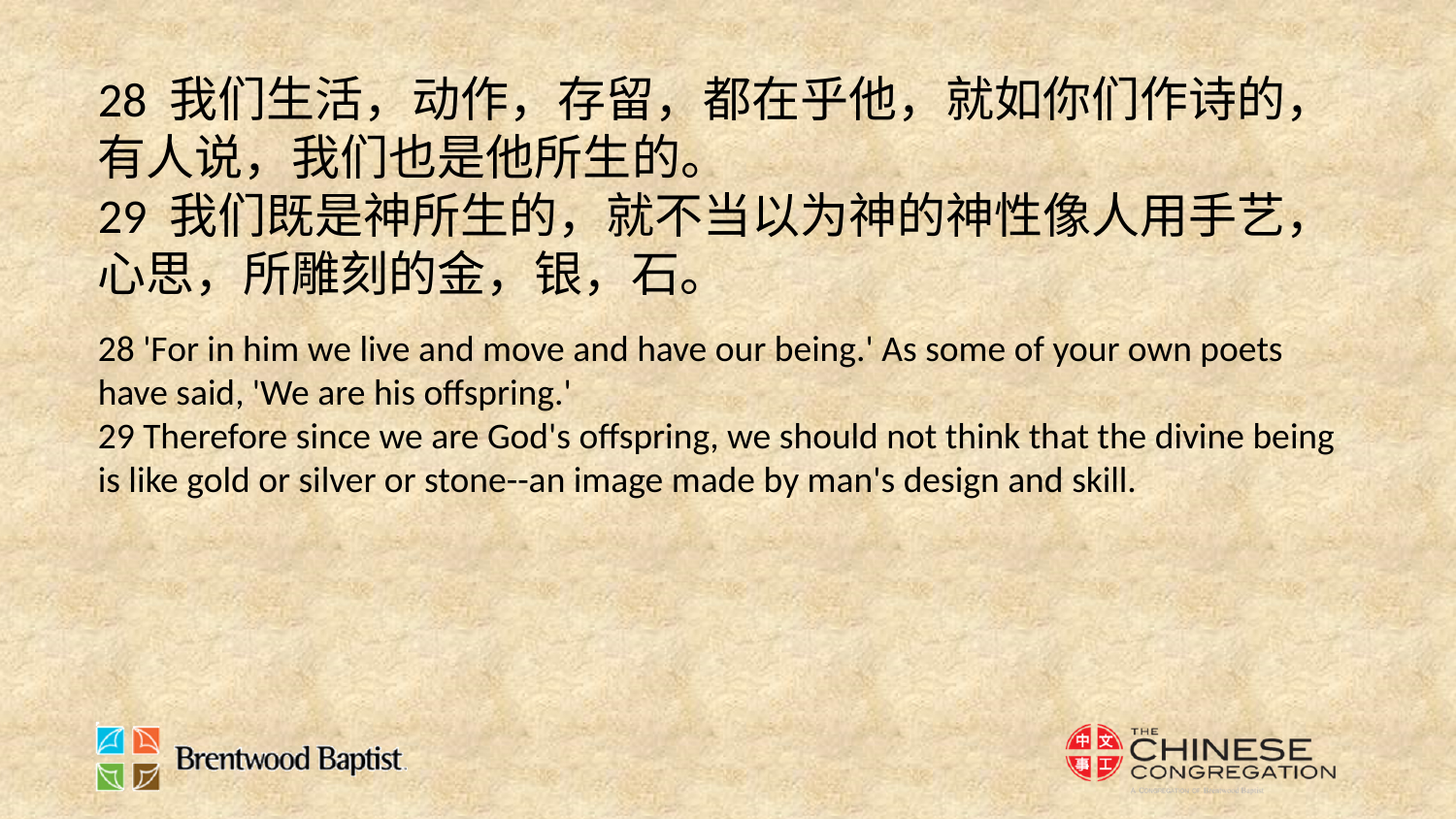

28 我们生活，动作，存留，都在乎他，就如你们作诗的，有人说，我们也是他所生的。
29 我们既是神所生的，就不当以为神的神性像人用手艺，心思，所雕刻的金，银，石。

28 'For in him we live and move and have our being.' As some of your own poets have said, 'We are his offspring.'
29 Therefore since we are God's offspring, we should not think that the divine being is like gold or silver or stone--an image made by man's design and skill.